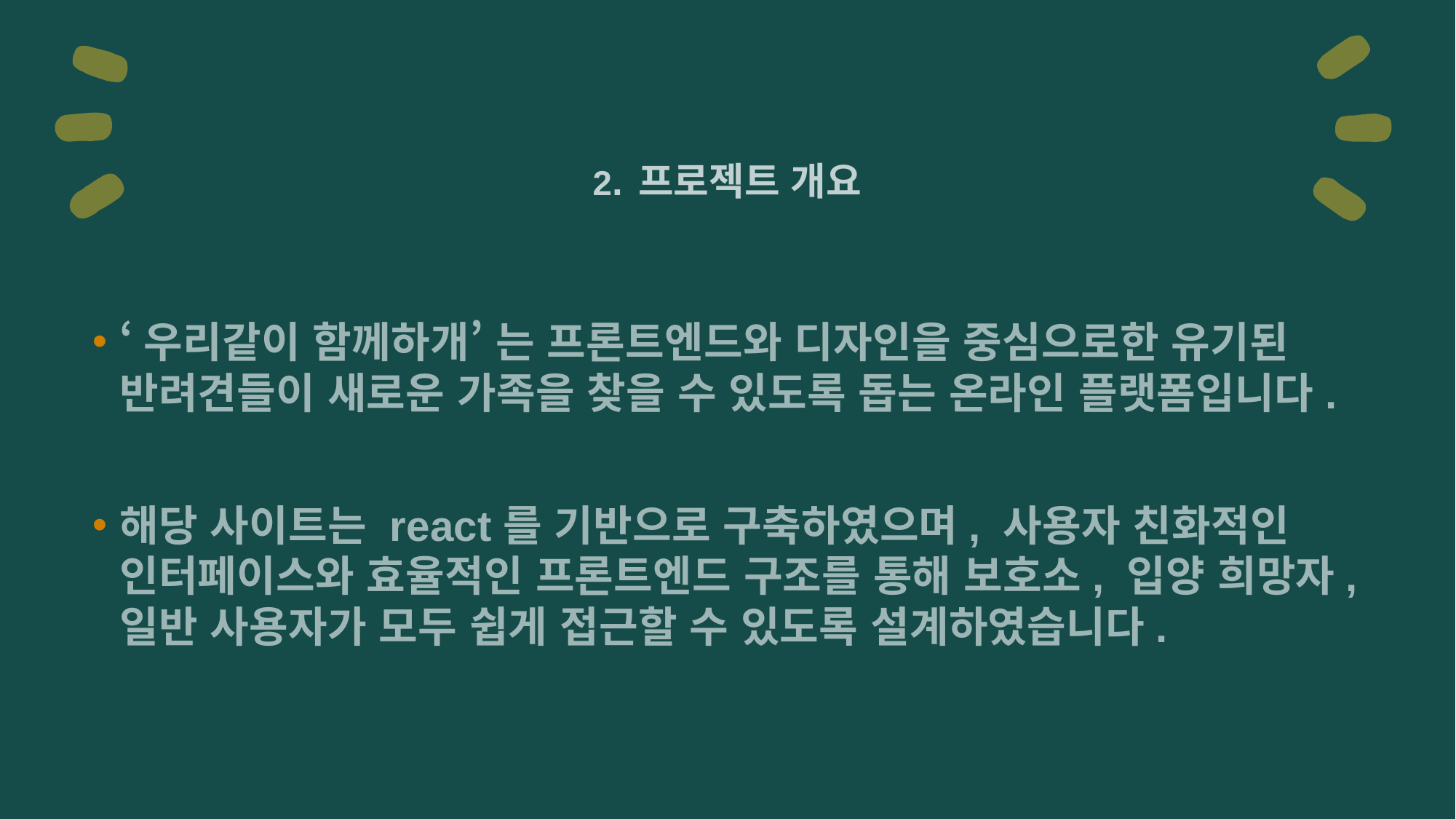

# 2. 프로젝트 개요

‘우리같이 함께하개’ 는 프론트엔드와 디자인을 중심으로한 유기된 반려견들이 새로운 가족을 찾을 수 있도록 돕는 온라인 플랫폼입니다.

해당 사이트는 react를 기반으로 구축하였으며, 사용자 친화적인 인터페이스와 효율적인 프론트엔드 구조를 통해 보호소, 입양 희망자, 일반 사용자가 모두 쉽게 접근할 수 있도록 설계하였습니다.